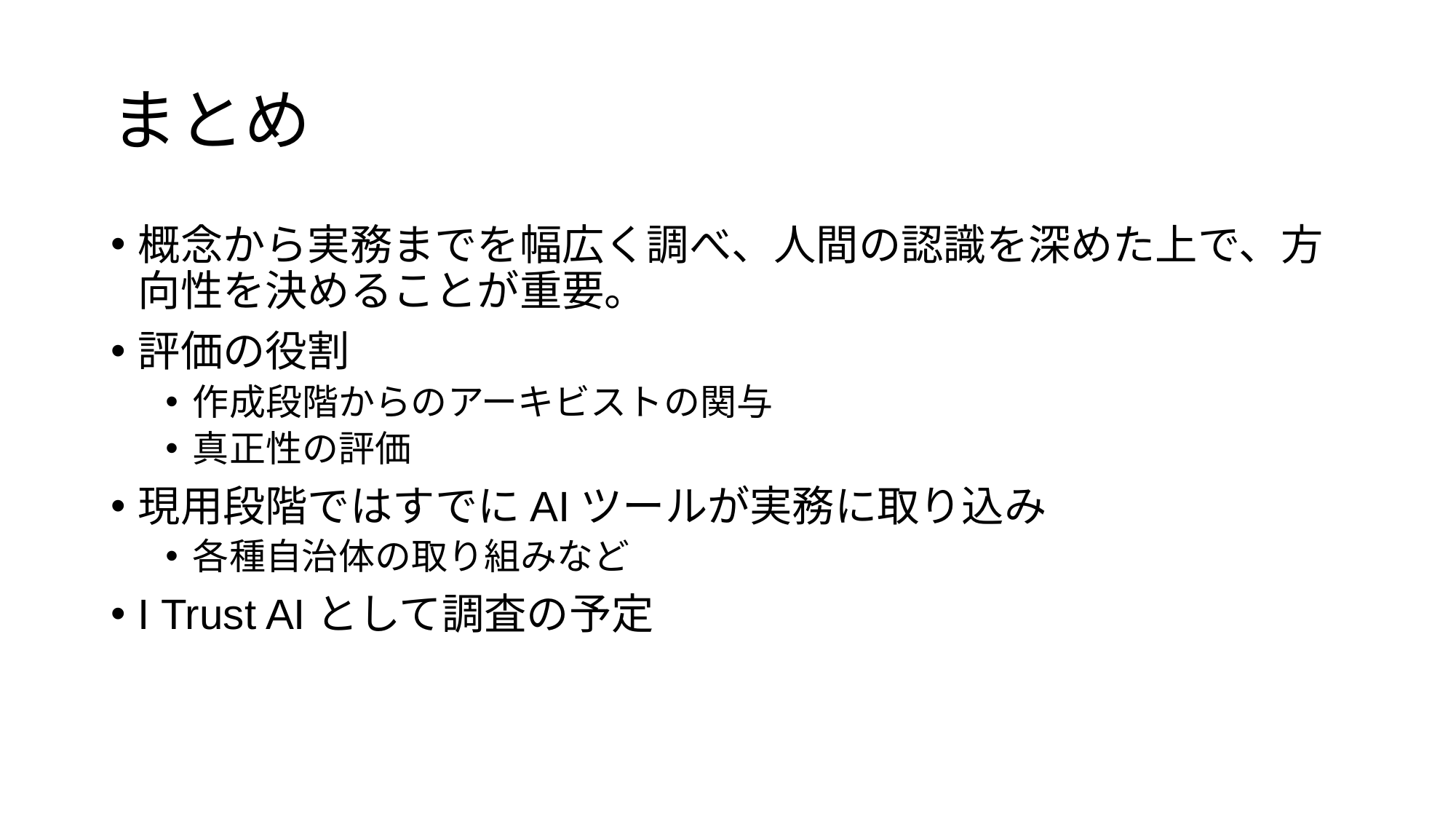

# まとめ
概念から実務までを幅広く調べ、人間の認識を深めた上で、方向性を決めることが重要。
評価の役割
作成段階からのアーキビストの関与
真正性の評価
現用段階ではすでにAIツールが実務に取り込み
各種自治体の取り組みなど
I Trust AIとして調査の予定